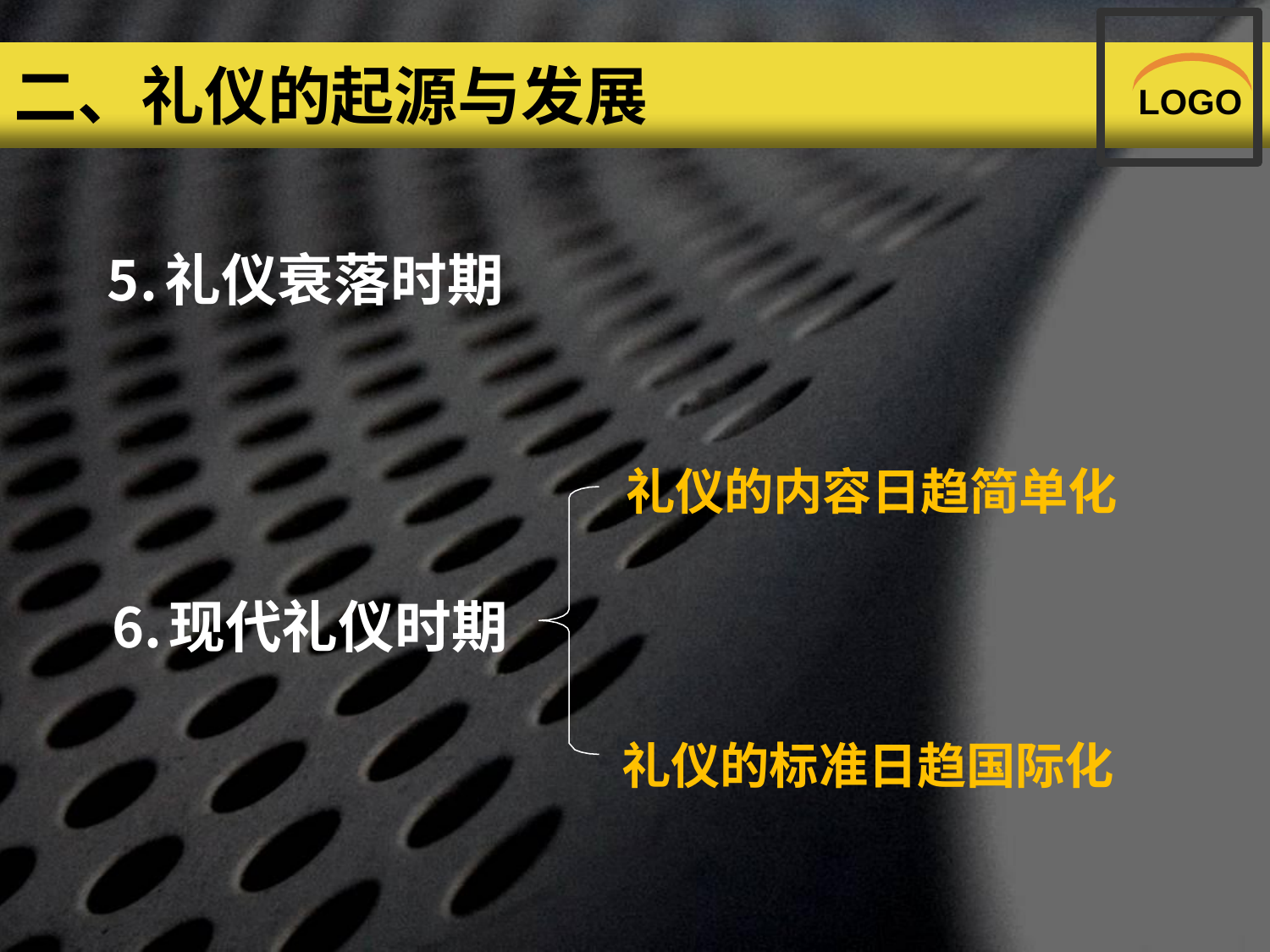

# 二、礼仪的起源与发展
LOGO

礼仪衰落时期

礼仪的内容日趋简单化

现代礼仪时期

礼仪的标准日趋国际化